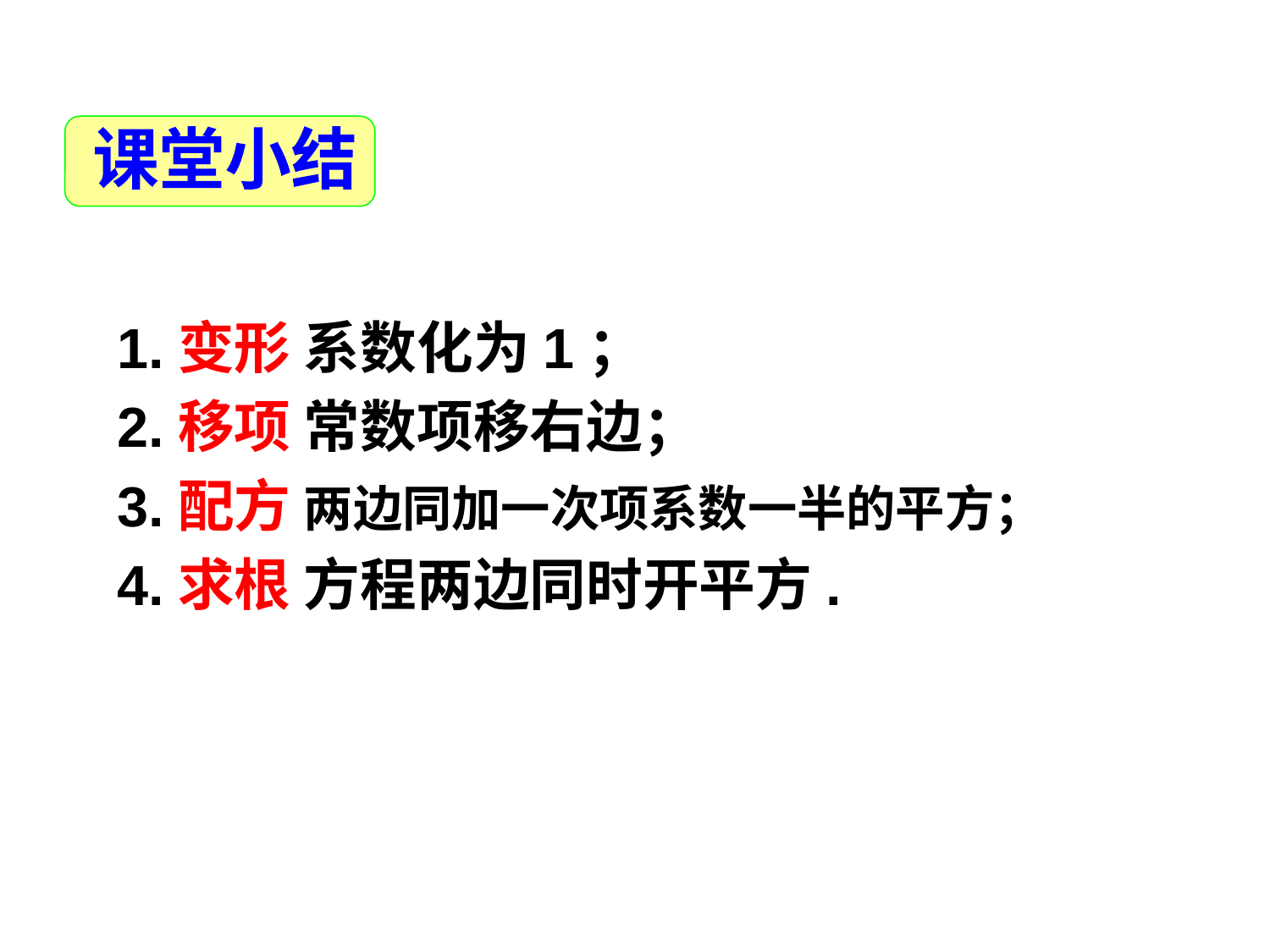

课堂小结
1.变形 系数化为1；
2.移项 常数项移右边；
3.配方 两边同加一次项系数一半的平方；
4.求根 方程两边同时开平方.